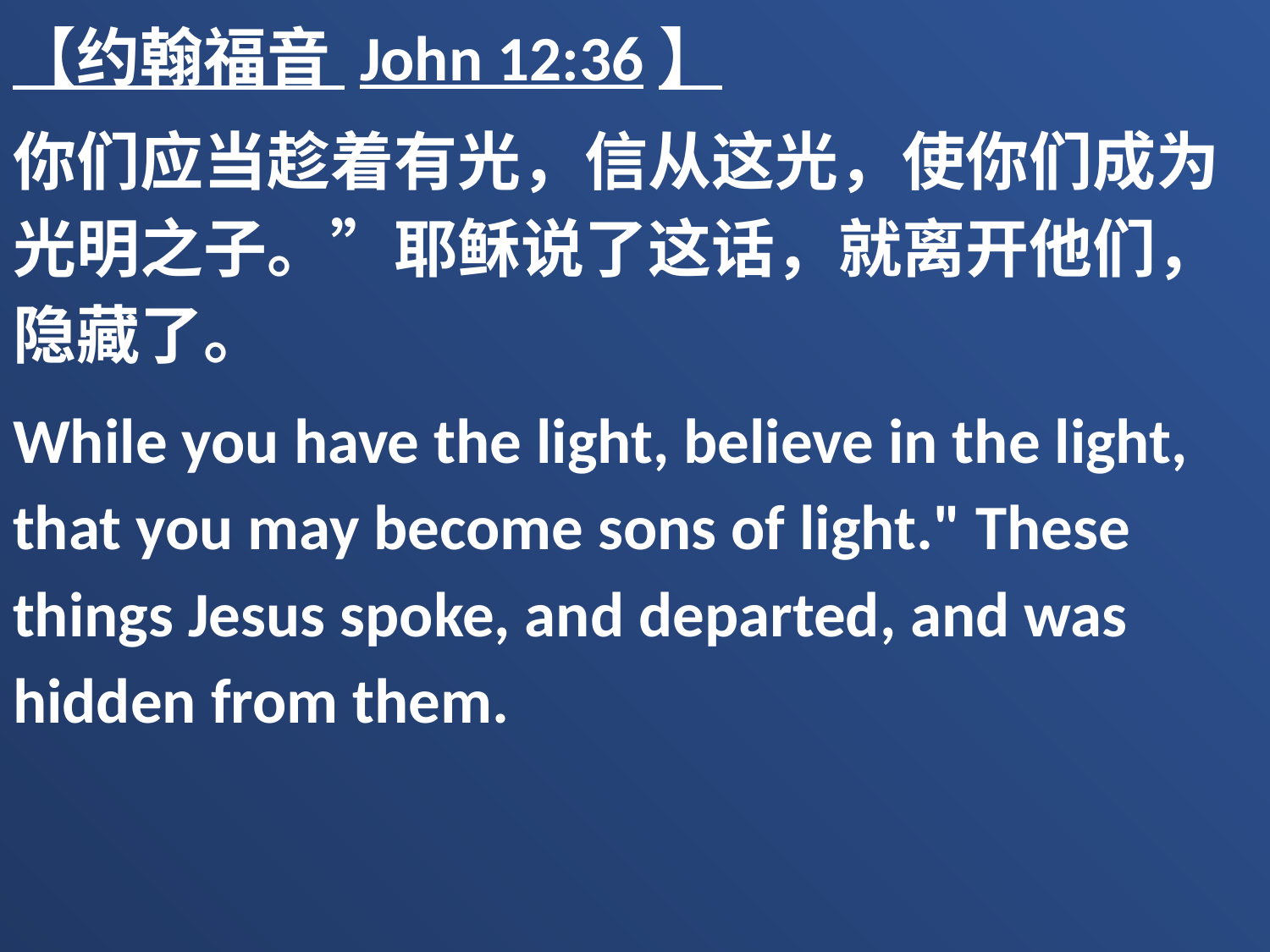

【约翰福音 John 12:36】
你们应当趁着有光，信从这光，使你们成为光明之子。”耶稣说了这话，就离开他们，隐藏了。
While you have the light, believe in the light, that you may become sons of light." These things Jesus spoke, and departed, and was hidden from them.